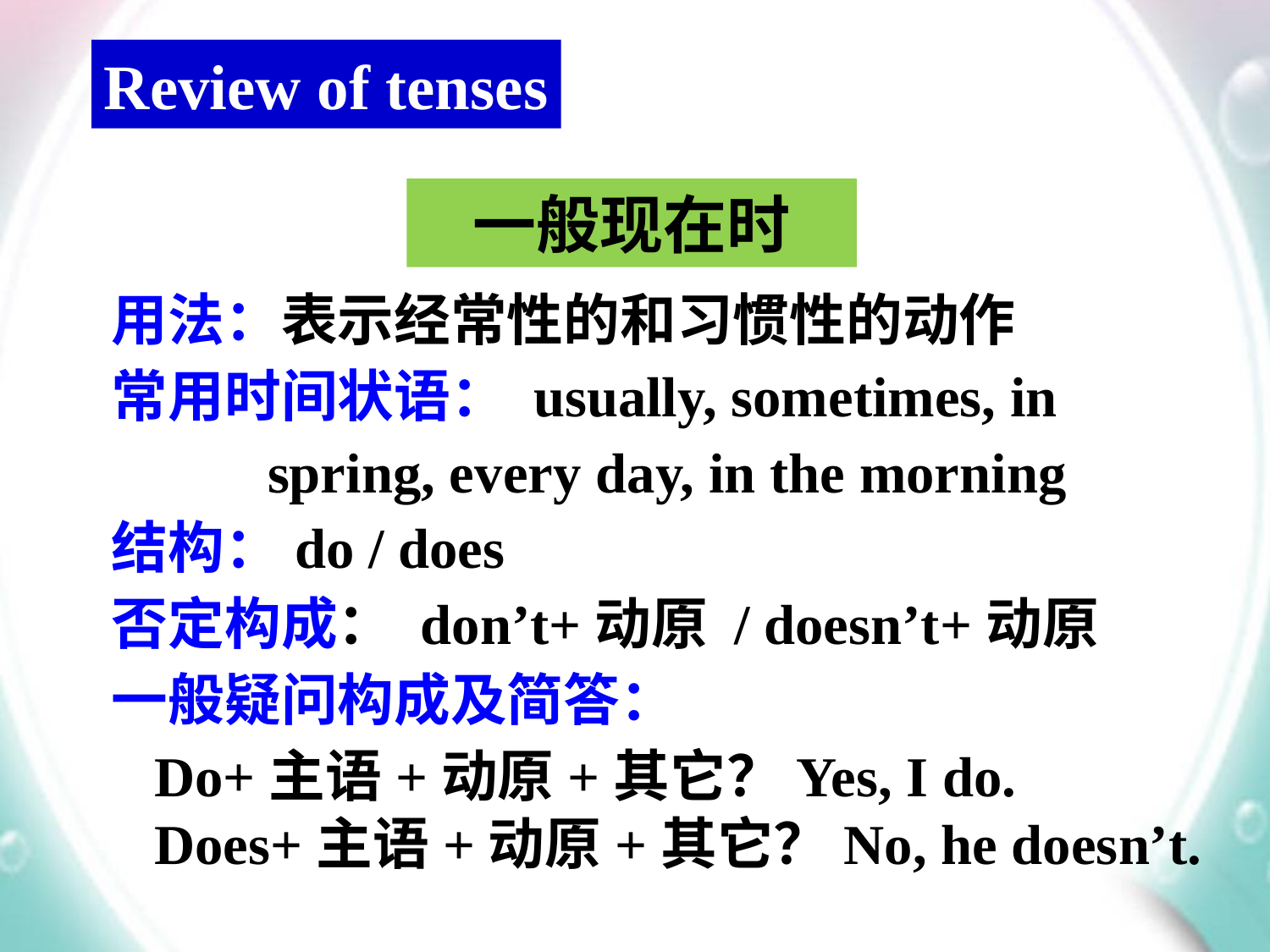

Review of tenses
一般现在时
用法：表示经常性的和习惯性的动作
常用时间状语： usually, sometimes, in
           spring, every day, in the morning
结构：do / does
否定构成： don’t+动原 / doesn’t+动原
一般疑问构成及简答：
   Do+主语+动原+其它？Yes, I do.
   Does+主语+动原+其它？No, he doesn’t.